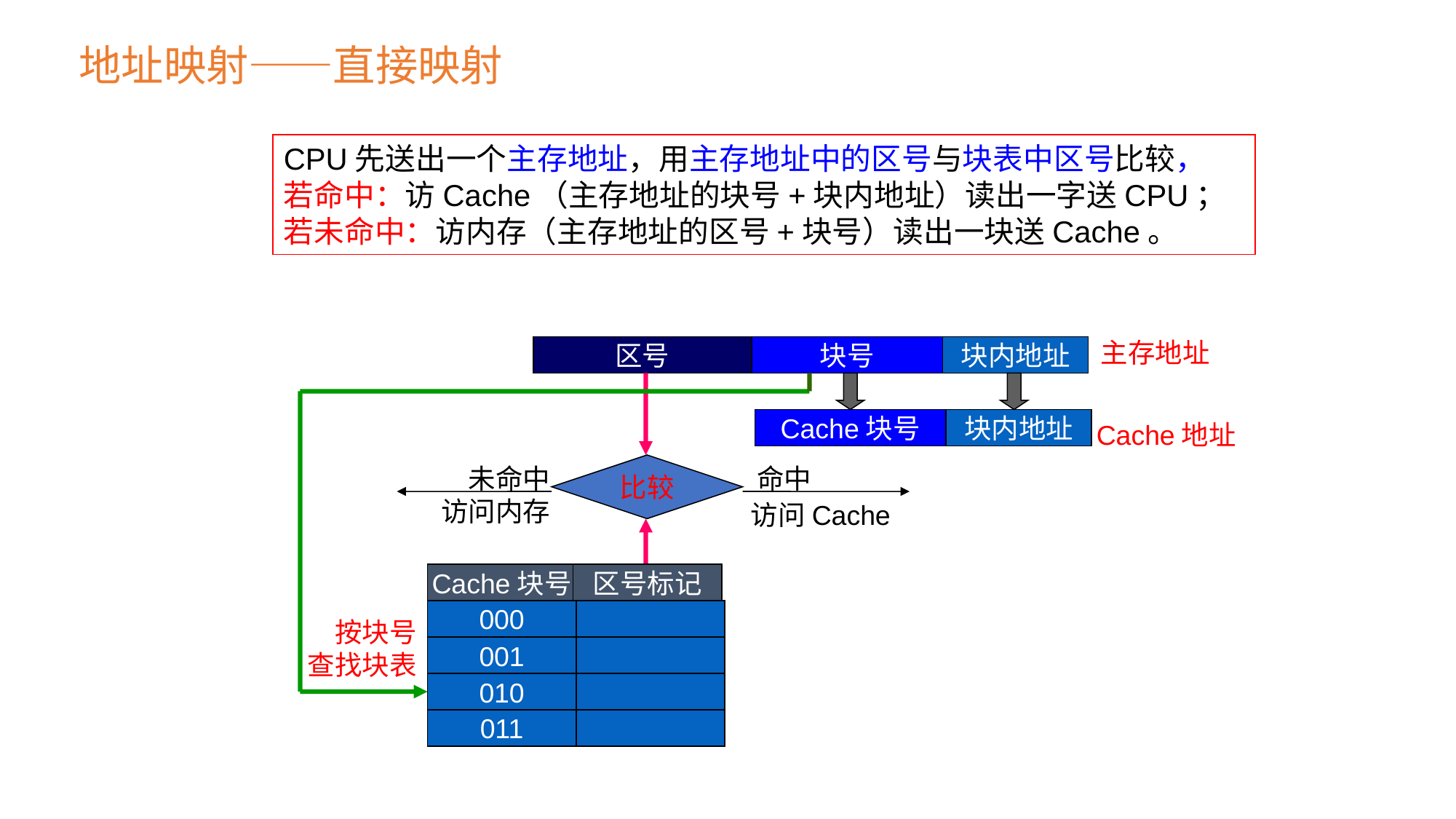

地址映射——直接映射
CPU先送出一个主存地址，用主存地址中的区号与块表中区号比较，
若命中：访Cache（主存地址的块号+块内地址）读出一字送CPU；
若未命中：访内存（主存地址的区号+块号）读出一块送Cache。
主存地址
区号
块号
块内地址

Cache块号
块内地址
Cache地址
比较
未命中
访问内存
命中

访问Cache

Cache块号
区号标记
000

按块号
查找块表

001

010

011